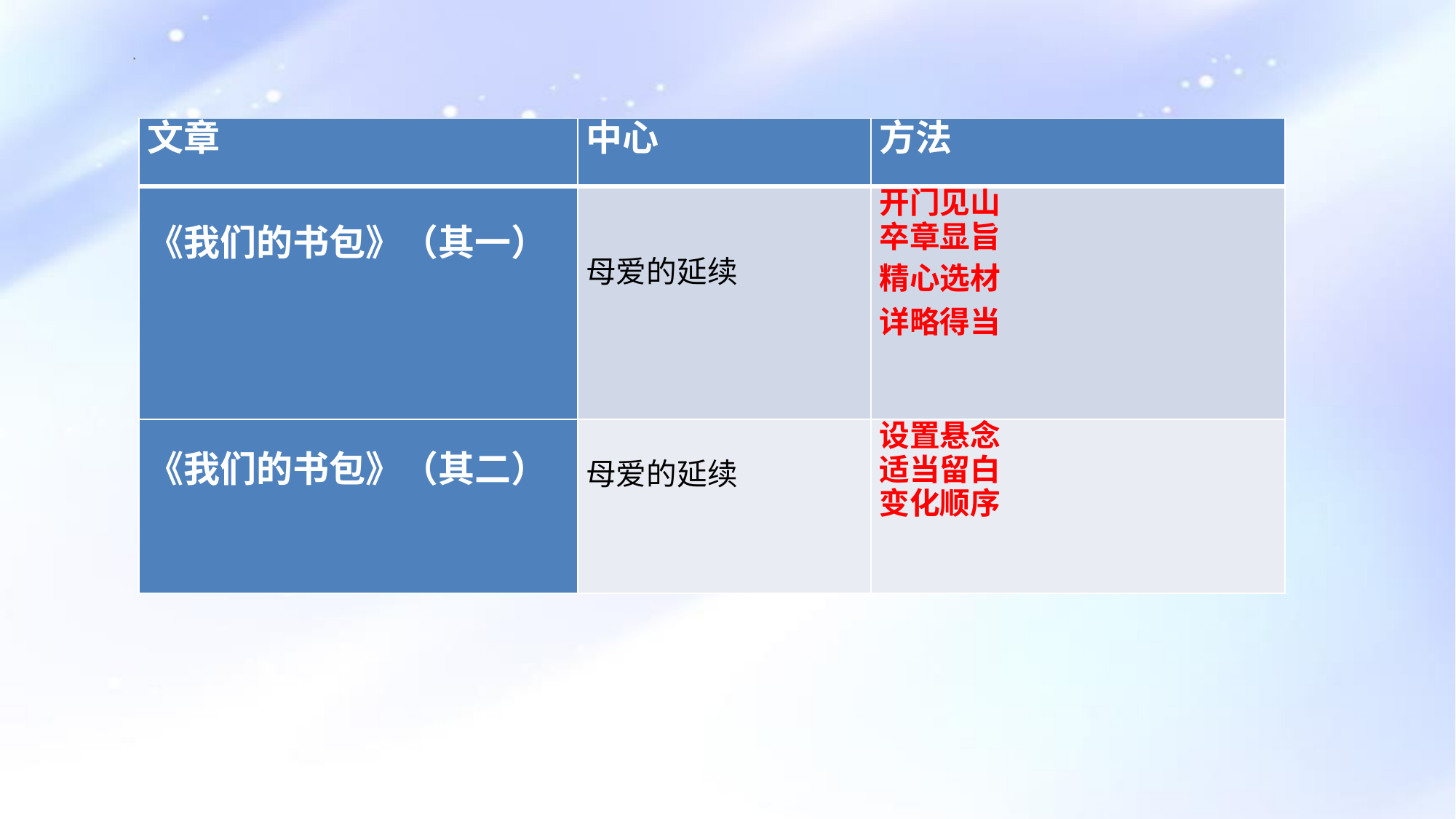

| 文章 | 中心 | 方法 |
| --- | --- | --- |
| 《我们的书包》（其一） | 母爱的延续 | 开门见山 卒章显旨 精心选材 详略得当 |
| 《我们的书包》（其二） | 母爱的延续 | 设置悬念 适当留白 变化顺序 |